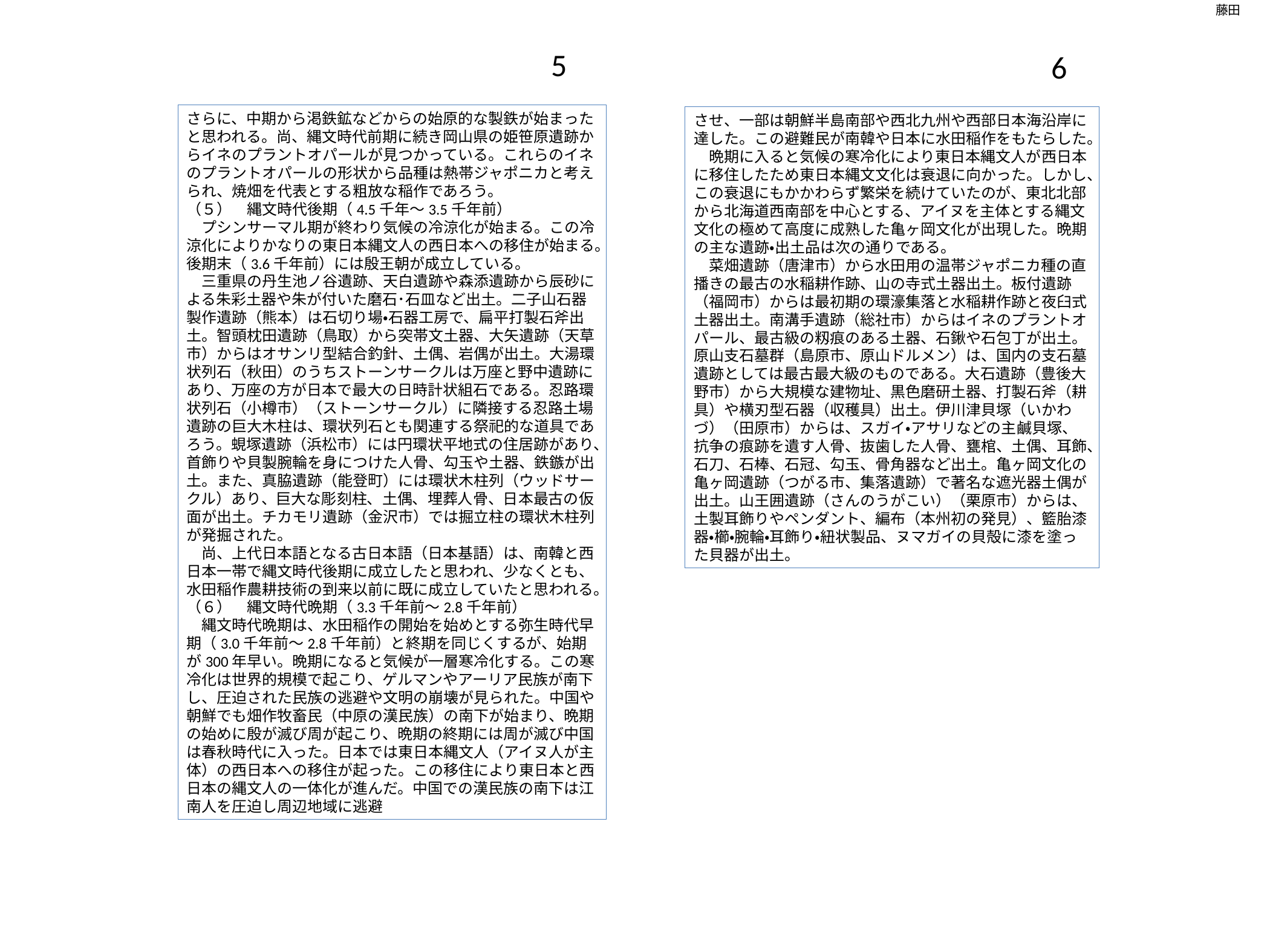

藤田
5
6
さらに、中期から渇鉄鉱などからの始原的な製鉄が始まったと思われる。尚、縄文時代前期に続き岡山県の姫笹原遺跡からイネのプラントオパールが見つかっている。これらのイネのプラントオパールの形状から品種は熱帯ジャポニカと考えられ、焼畑を代表とする粗放な稲作であろう。
（５）　縄文時代後期（4.5千年～3.5千年前）
　プシンサーマル期が終わり気候の冷涼化が始まる。この冷涼化によりかなりの東日本縄文人の西日本への移住が始まる。後期末（3.6千年前）には殷王朝が成立している。
　三重県の丹生池ノ谷遺跡、天白遺跡や森添遺跡から辰砂による朱彩土器や朱が付いた磨石･石皿など出土。二子山石器製作遺跡（熊本）は石切り場・石器工房で、扁平打製石斧出土。智頭枕田遺跡（鳥取）から突帯文土器、大矢遺跡（天草市）からはオサンリ型結合釣針、土偶、岩偶が出土。大湯環状列石（秋田）のうちストーンサークルは万座と野中遺跡にあり、万座の方が日本で最大の日時計状組石である。忍路環状列石（小樽市）（ストーンサークル）に隣接する忍路土場遺跡の巨大木柱は、環状列石とも関連する祭祀的な道具であろう。蜆塚遺跡（浜松市）には円環状平地式の住居跡があり、首飾りや貝製腕輪を身につけた人骨、勾玉や土器、鉄鏃が出土。また、真脇遺跡（能登町）には環状木柱列（ウッドサークル）あり、巨大な彫刻柱、土偶、埋葬人骨、日本最古の仮面が出土。チカモリ遺跡（金沢市）では掘立柱の環状木柱列が発掘された。
　尚、上代日本語となる古日本語（日本基語）は、南韓と西日本一帯で縄文時代後期に成立したと思われ、少なくとも、水田稲作農耕技術の到来以前に既に成立していたと思われる。
（６）　縄文時代晩期（3.3千年前～2.8千年前）
　縄文時代晩期は、水田稲作の開始を始めとする弥生時代早期（3.0千年前～2.8千年前）と終期を同じくするが、始期が300年早い。晩期になると気候が一層寒冷化する。この寒冷化は世界的規模で起こり、ゲルマンやアーリア民族が南下し、圧迫された民族の逃避や文明の崩壊が見られた。中国や朝鮮でも畑作牧畜民（中原の漢民族）の南下が始まり、晩期の始めに殷が滅び周が起こり、晩期の終期には周が滅び中国は春秋時代に入った。日本では東日本縄文人（アイヌ人が主体）の西日本への移住が起った。この移住により東日本と西日本の縄文人の一体化が進んだ。中国での漢民族の南下は江南人を圧迫し周辺地域に逃避
させ、一部は朝鮮半島南部や西北九州や西部日本海沿岸に達した。この避難民が南韓や日本に水田稲作をもたらした。
　晩期に入ると気候の寒冷化により東日本縄文人が西日本に移住したため東日本縄文文化は衰退に向かった。しかし、この衰退にもかかわらず繁栄を続けていたのが、東北北部から北海道西南部を中心とする、アイヌを主体とする縄文文化の極めて高度に成熟した亀ヶ岡文化が出現した。晩期の主な遺跡・出土品は次の通りである。
　菜畑遺跡（唐津市）から水田用の温帯ジャポニカ種の直播きの最古の水稲耕作跡、山の寺式土器出土。板付遺跡（福岡市）からは最初期の環濠集落と水稲耕作跡と夜臼式土器出土。南溝手遺跡（総社市）からはイネのプラントオパール、最古級の籾痕のある土器、石鍬や石包丁が出土。原山支石墓群（島原市、原山ドルメン）は、国内の支石墓遺跡としては最古最大級のものである。大石遺跡（豊後大野市）から大規模な建物址、黒色磨研土器、打製石斧（耕具）や横刃型石器（収穫具）出土。伊川津貝塚（いかわづ）（田原市）からは、スガイ・アサリなどの主鹹貝塚、抗争の痕跡を遺す人骨、抜歯した人骨、甕棺、土偶、耳飾、石刀、石棒、石冠、勾玉、骨角器など出土。亀ヶ岡文化の亀ヶ岡遺跡（つがる市、集落遺跡）で著名な遮光器土偶が出土。山王囲遺跡（さんのうがこい）（栗原市）からは、土製耳飾りやペンダント、編布（本州初の発見）、籃胎漆器・櫛・腕輪・耳飾り・紐状製品、ヌマガイの貝殻に漆を塗った貝器が出土。